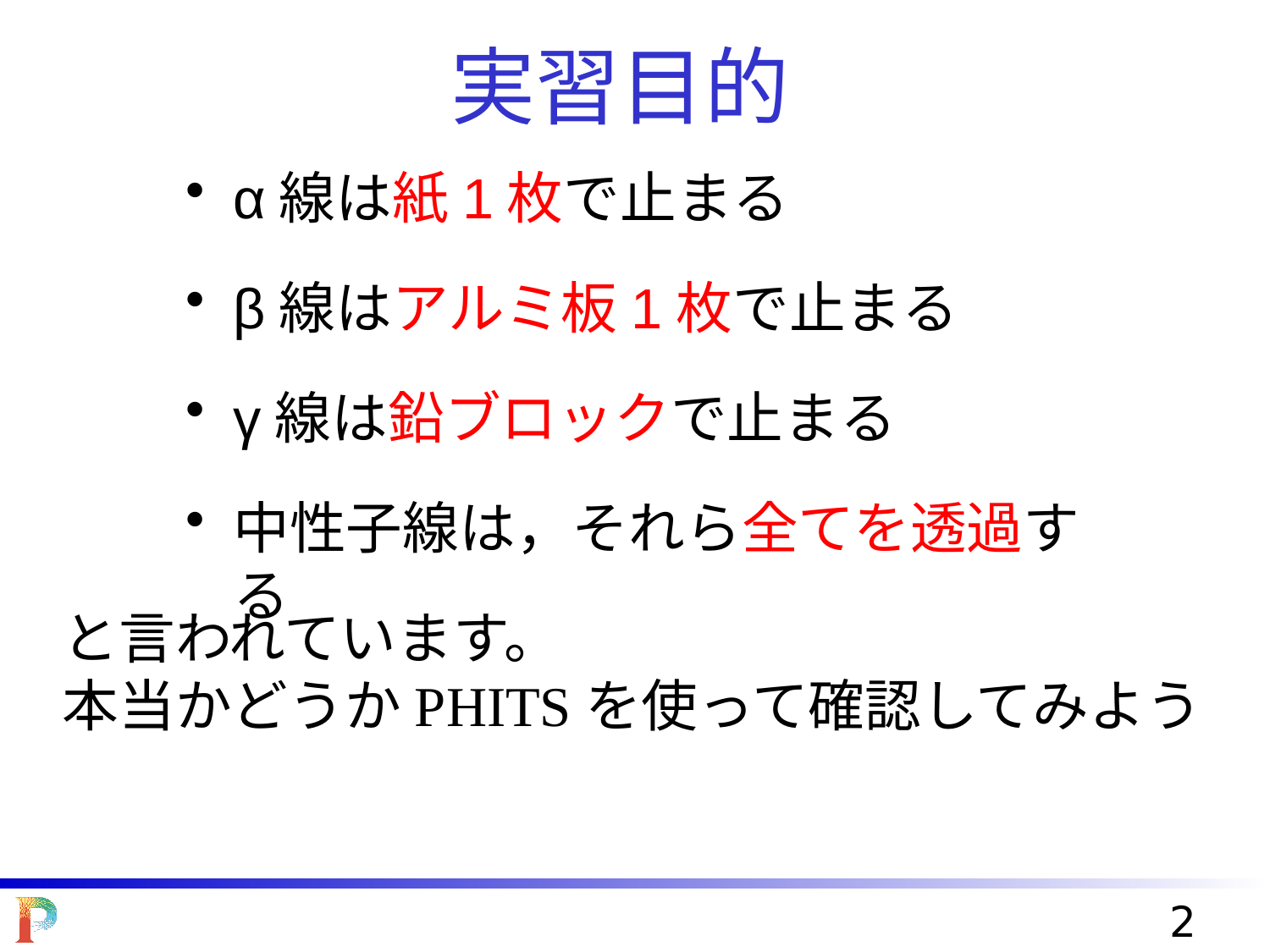

実習目的
α線は紙1枚で止まる
β線はアルミ板1枚で止まる
γ線は鉛ブロックで止まる
中性子線は，それら全てを透過する
と言われています。
本当かどうかPHITSを使って確認してみよう